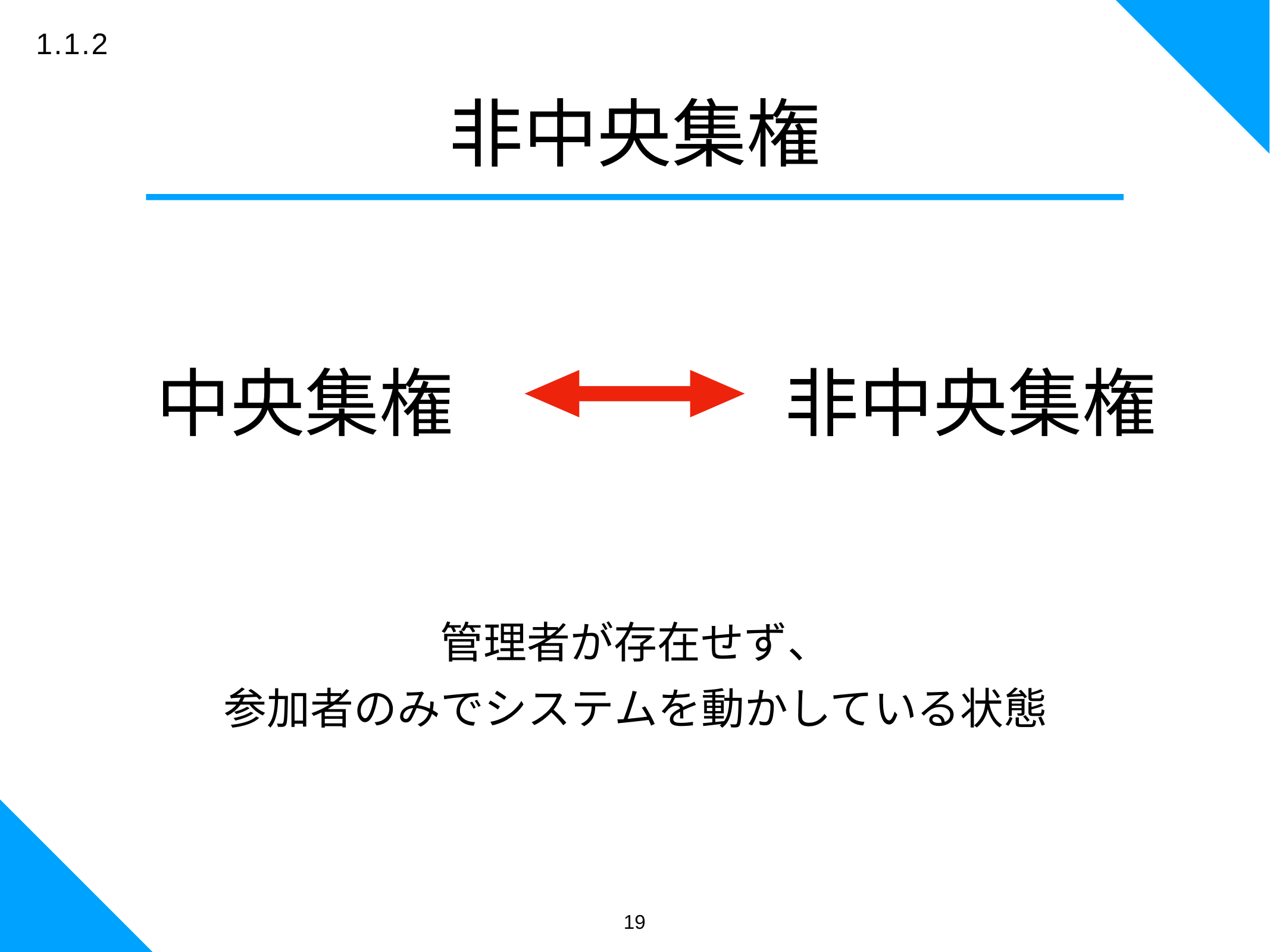

19
1.1.2
# 非中央集権
中央集権　　　　  非中央集権

管理者が存在せず、
参加者のみでシステムを動かしている状態